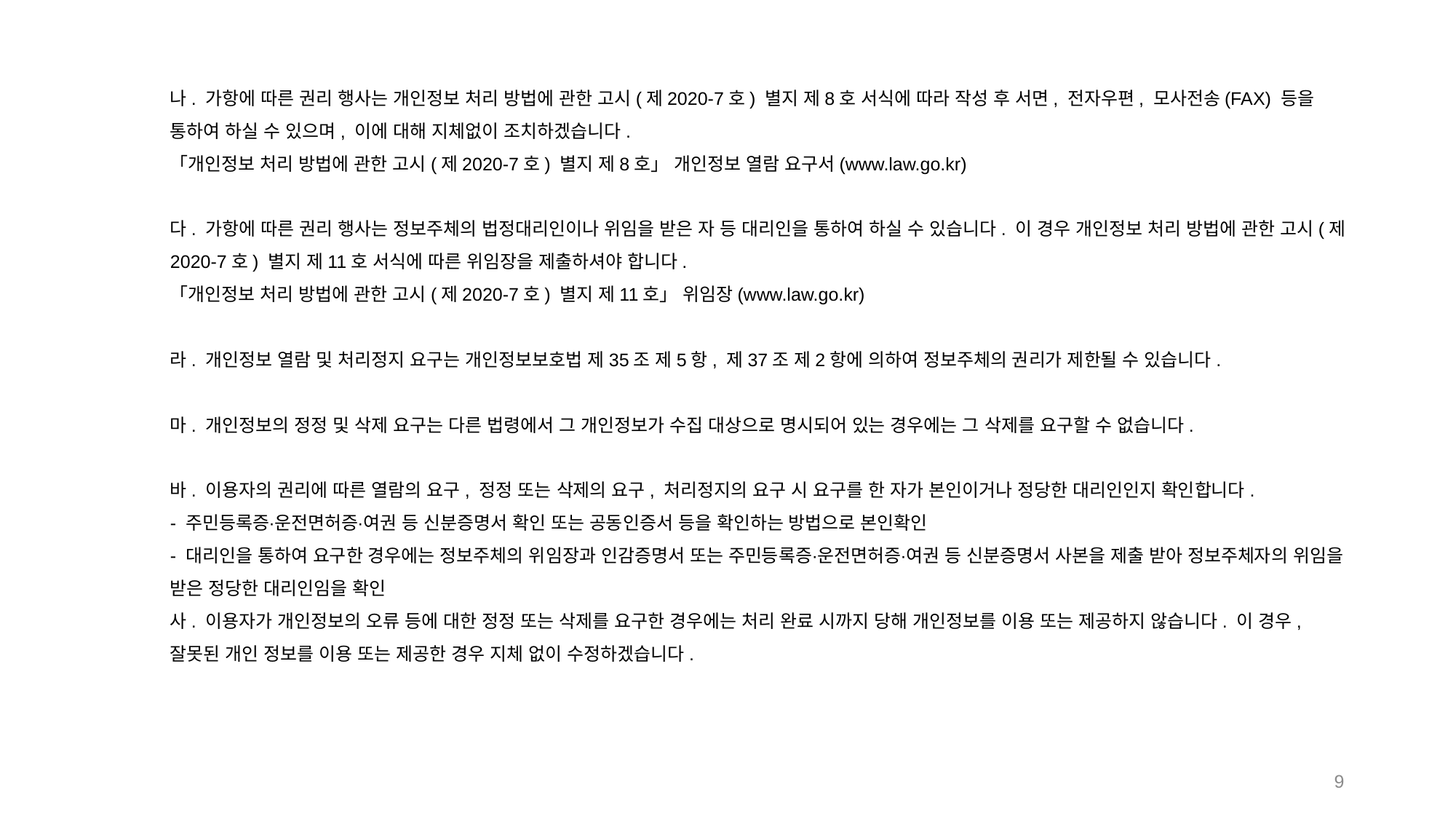

나. 가항에 따른 권리 행사는 개인정보 처리 방법에 관한 고시(제2020-7호) 별지 제8호 서식에 따라 작성 후 서면, 전자우편, 모사전송(FAX) 등을 통하여 하실 수 있으며, 이에 대해 지체없이 조치하겠습니다.
「개인정보 처리 방법에 관한 고시(제2020-7호) 별지 제8호」 개인정보 열람 요구서(www.law.go.kr)

다. 가항에 따른 권리 행사는 정보주체의 법정대리인이나 위임을 받은 자 등 대리인을 통하여 하실 수 있습니다. 이 경우 개인정보 처리 방법에 관한 고시(제2020-7호) 별지 제11호 서식에 따른 위임장을 제출하셔야 합니다.
「개인정보 처리 방법에 관한 고시(제2020-7호) 별지 제11호」 위임장(www.law.go.kr)

라. 개인정보 열람 및 처리정지 요구는 개인정보보호법 제35조 제5항, 제37조 제2항에 의하여 정보주체의 권리가 제한될 수 있습니다.

마. 개인정보의 정정 및 삭제 요구는 다른 법령에서 그 개인정보가 수집 대상으로 명시되어 있는 경우에는 그 삭제를 요구할 수 없습니다.

바. 이용자의 권리에 따른 열람의 요구, 정정 또는 삭제의 요구, 처리정지의 요구 시 요구를 한 자가 본인이거나 정당한 대리인인지 확인합니다.
- 주민등록증∙운전면허증∙여권 등 신분증명서 확인 또는 공동인증서 등을 확인하는 방법으로 본인확인
- 대리인을 통하여 요구한 경우에는 정보주체의 위임장과 인감증명서 또는 주민등록증∙운전면허증∙여권 등 신분증명서 사본을 제출 받아 정보주체자의 위임을 받은 정당한 대리인임을 확인
사. 이용자가 개인정보의 오류 등에 대한 정정 또는 삭제를 요구한 경우에는 처리 완료 시까지 당해 개인정보를 이용 또는 제공하지 않습니다. 이 경우, 잘못된 개인 정보를 이용 또는 제공한 경우 지체 없이 수정하겠습니다.

9